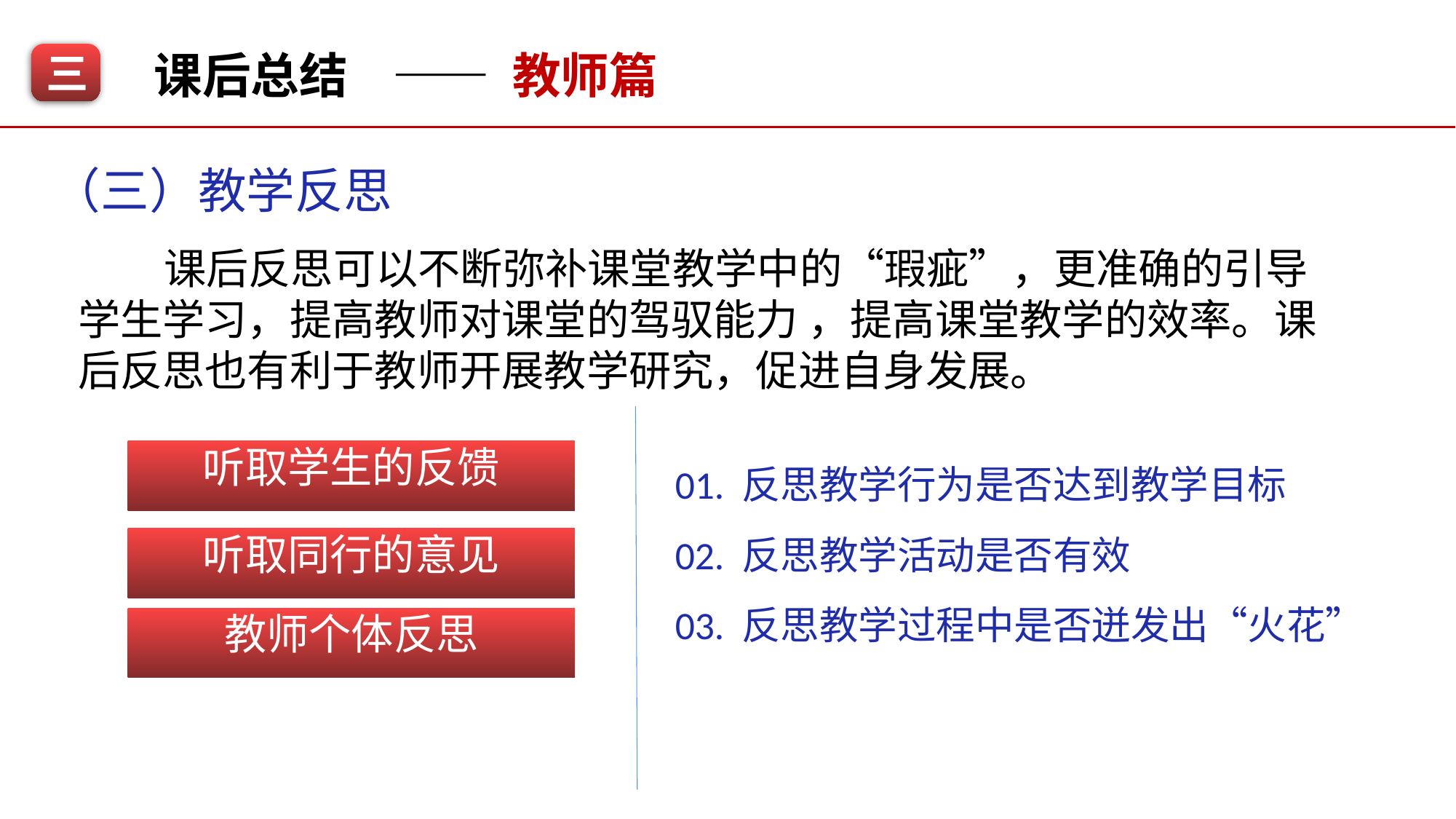

课后总结
—— 教师篇
三
（三）教学反思
        课后反思可以不断弥补课堂教学中的“瑕疵”，更准确的引导学生学习，提高教师对课堂的驾驭能力 ，提高课堂教学的效率。课后反思也有利于教师开展教学研究，促进自身发展。
01. 反思教学行为是否达到教学目标
02. 反思教学活动是否有效
03. 反思教学过程中是否迸发出“火花”
听取学生的反馈
听取同行的意见
教师个体反思